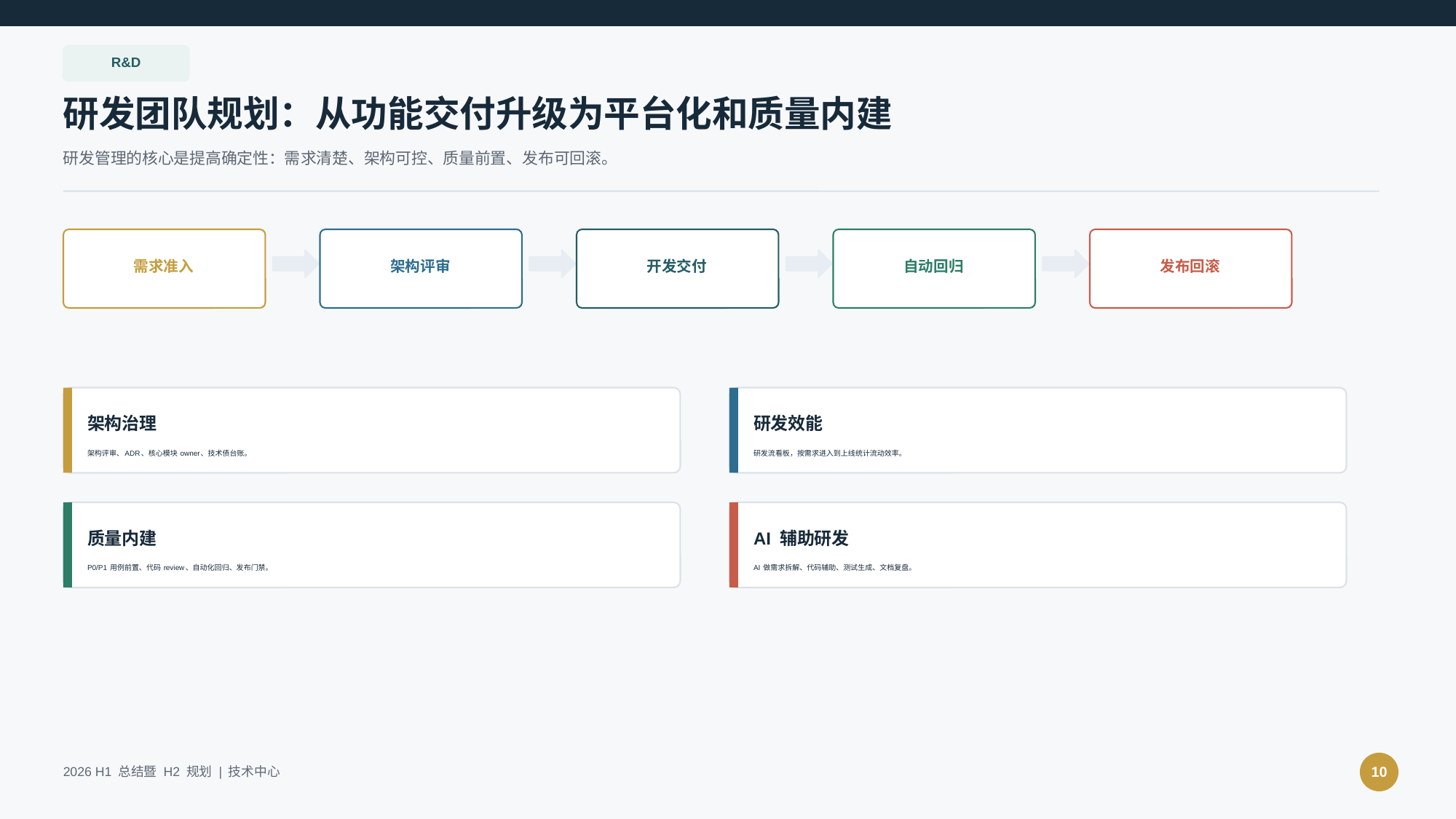

R&D
研发团队规划：从功能交付升级为平台化和质量内建
研发管理的核心是提高确定性：需求清楚、架构可控、质量前置、发布可回滚。

需求准入
架构评审
开发交付
自动回归
发布回滚

架构治理
研发效能
架构评审、ADR、核心模块 owner、技术债台账。
研发流看板，按需求进入到上线统计流动效率。

质量内建
AI 辅助研发
P0/P1 用例前置、代码 review、自动化回归、发布门禁。
AI 做需求拆解、代码辅助、测试生成、文档复盘。

10
2026 H1 总结暨 H2 规划 | 技术中心